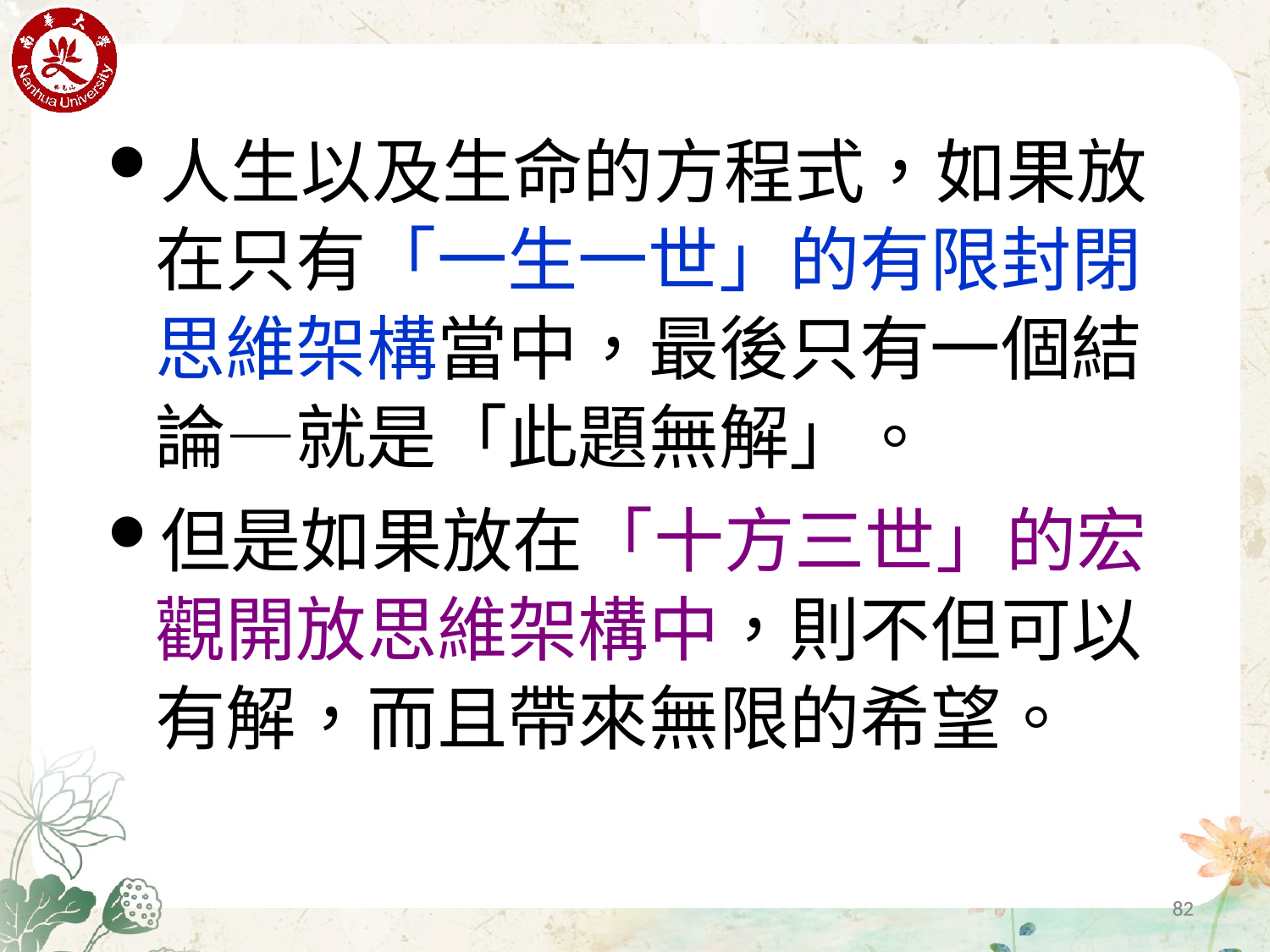

人生以及生命的方程式，如果放在只有「一生一世」的有限封閉思維架構當中，最後只有一個結論—就是「此題無解」。
但是如果放在「十方三世」的宏觀開放思維架構中，則不但可以有解，而且帶來無限的希望。
82
82